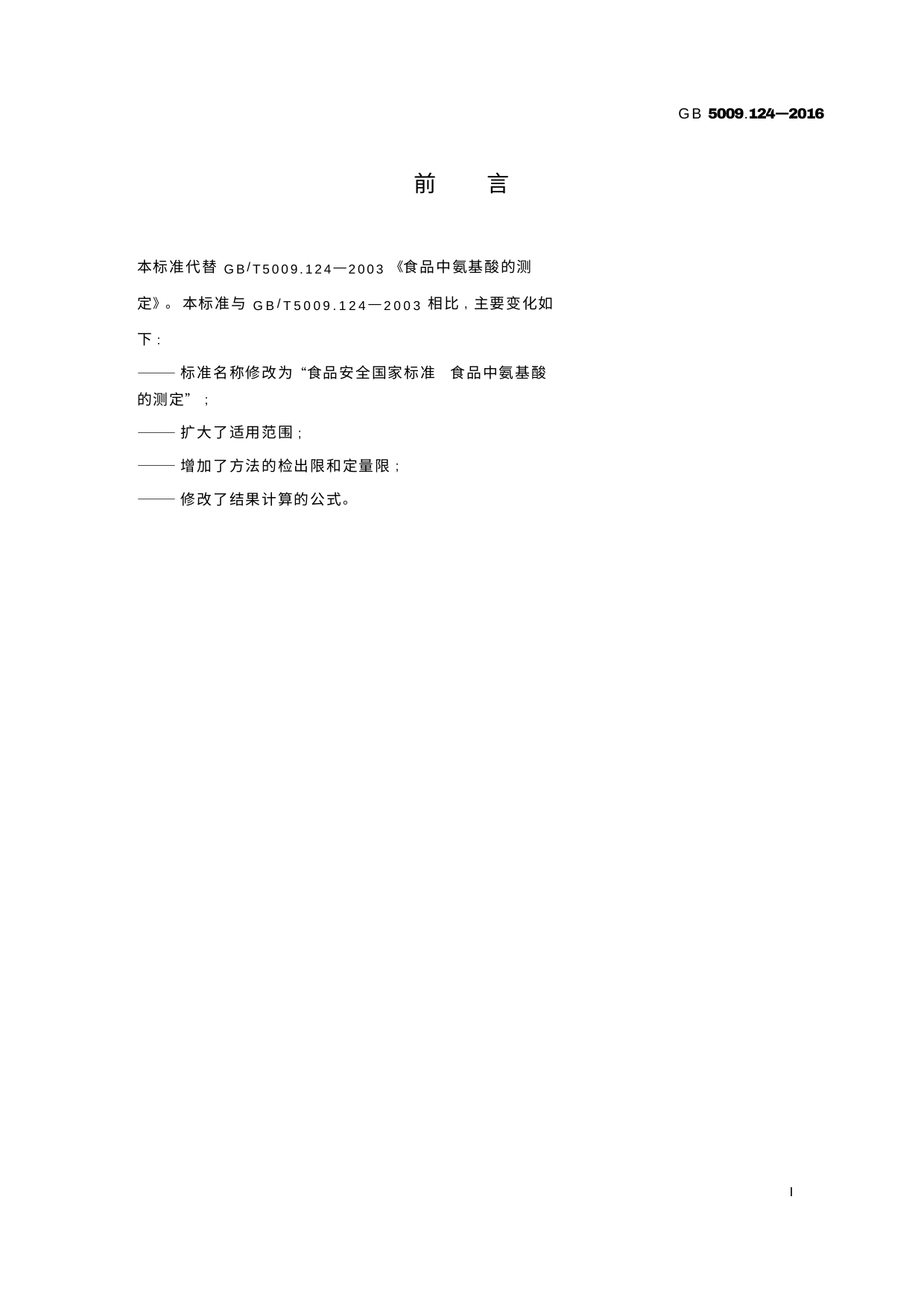

GB 5009.124—2016
前
言
本标准代替 GB/T5009.124—2003《食品中氨基酸的测定》。 本标准与 GB/T5009.124—2003相比,主要变化如下:
———标准名称修改为“食品安全国家标准	食品中氨基酸的测定”;
———扩大了适用范围;
———增加了方法的检出限和定量限;
———修改了结果计算的公式。
Ⅰ